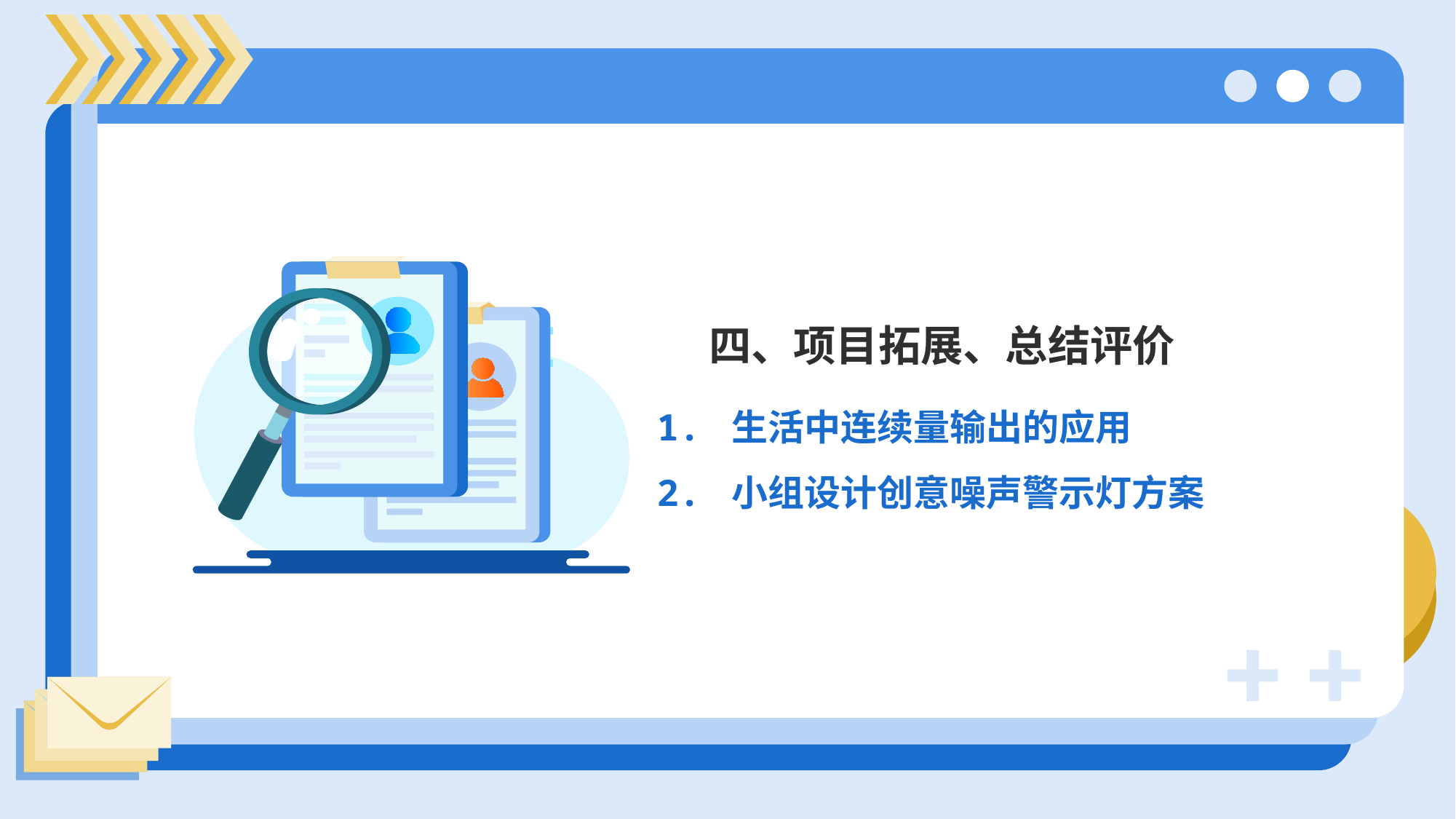

四、项目拓展、总结评价
1. 生活中连续量输出的应用
2. 小组设计创意噪声警示灯方案